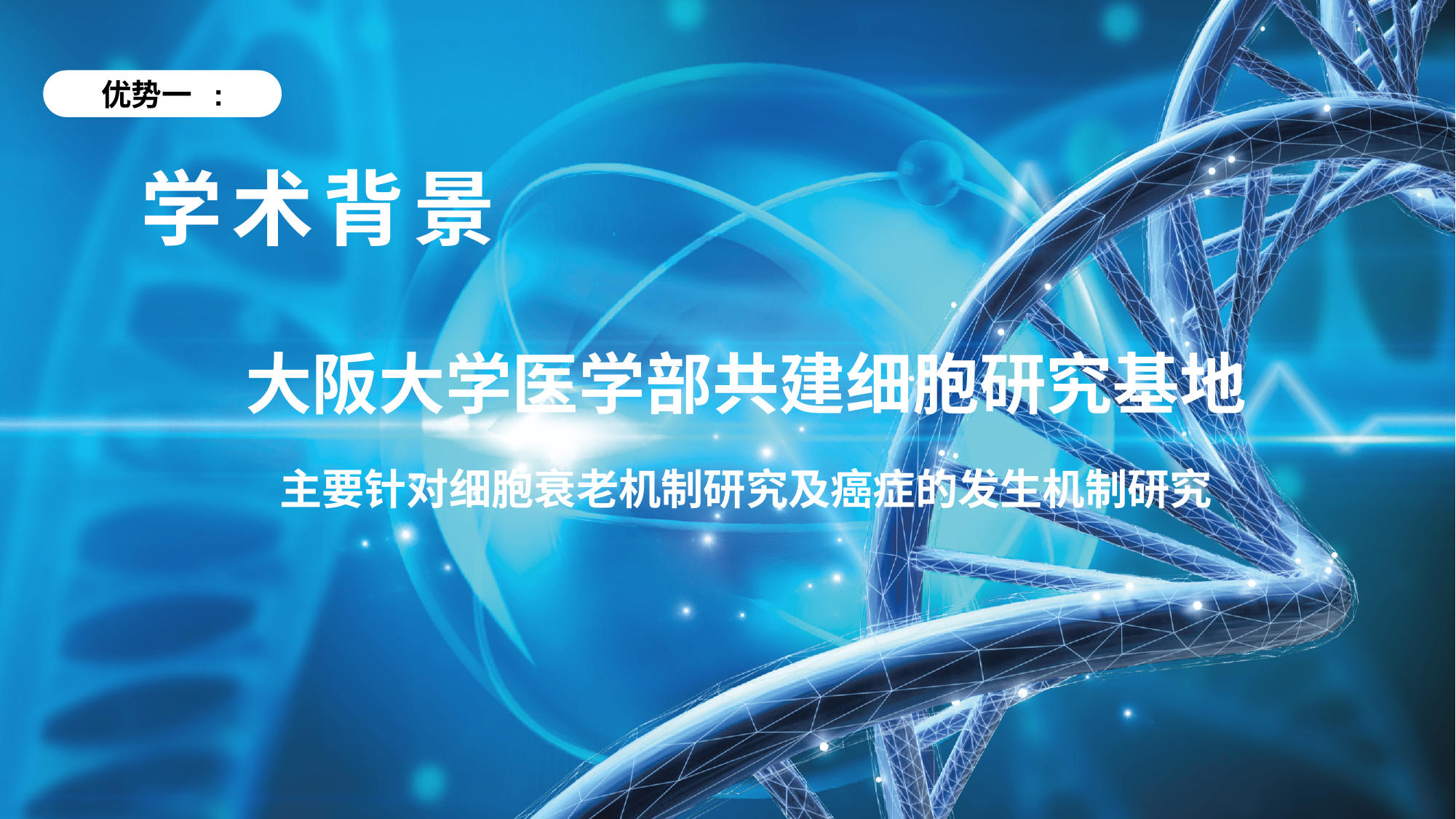

优势一  :
学术背景
e7d195523061f1c0600ade85ab8d19863d296bbd6d3c8047FB0A4867354E4F1E3A7DEAE3C4C4B5C9777EC9E9D7F78045DB0296A4194571101A21F67FC7D6C39966CE50B69116E2EE84E571E25F3C0CCEADD1E9BCC6042296D4774969F627275D16F53E1D3063B25A4888AC40897F5AEBF29924AF0B6CAD4A05A51C6034791EC1E8B98CED4CC85C0177BB0484AE23C17D
大阪大学医学部共建细胞研究基地
主要针对细胞衰老机制研究及癌症的发生机制研究